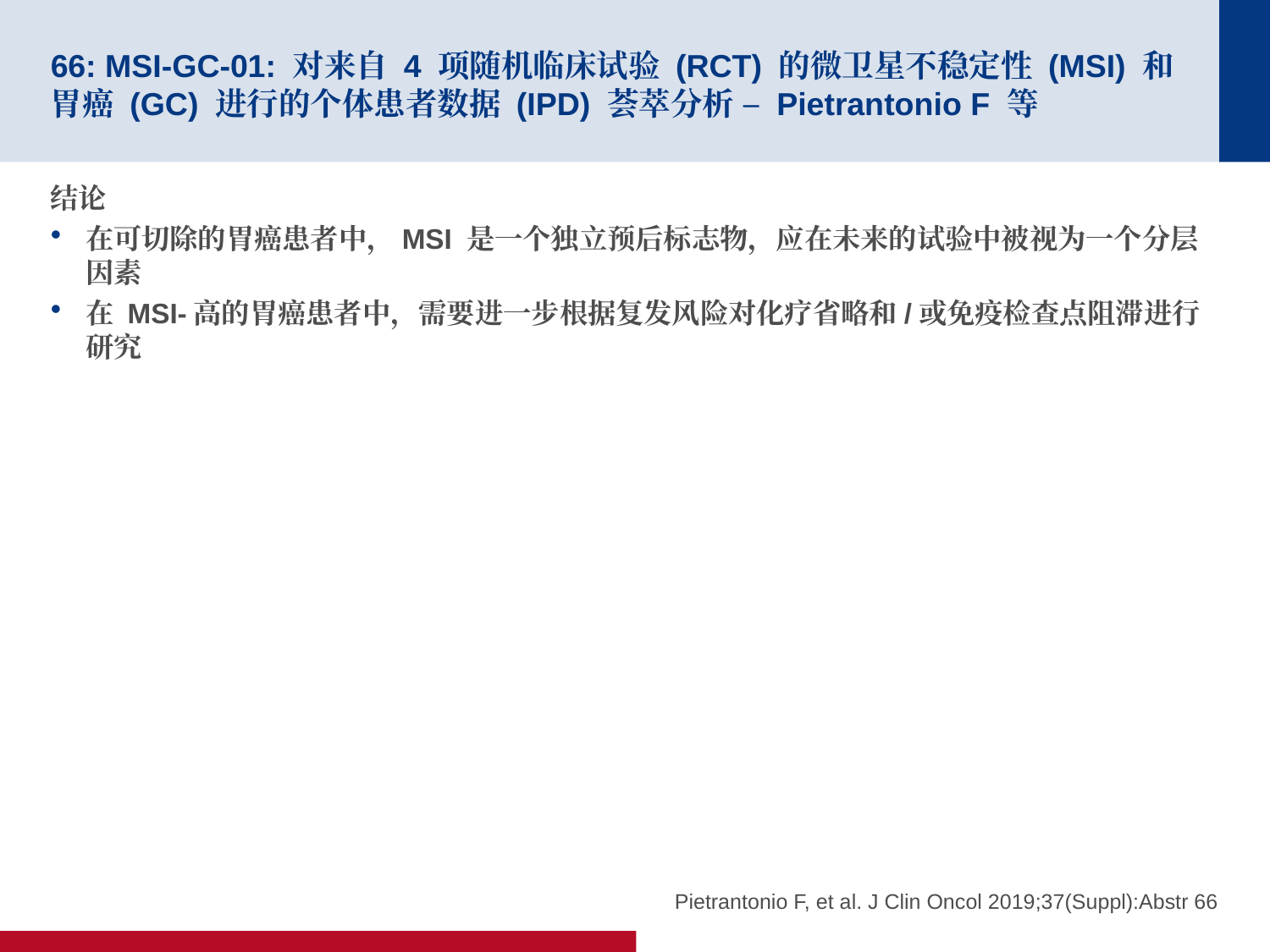

# 66: MSI-GC-01: 对来自 4 项随机临床试验 (RCT) 的微卫星不稳定性 (MSI) 和胃癌 (GC) 进行的个体患者数据 (IPD) 荟萃分析 – Pietrantonio F 等
结论
在可切除的胃癌患者中，MSI 是一个独立预后标志物，应在未来的试验中被视为一个分层因素
在 MSI-高的胃癌患者中，需要进一步根据复发风险对化疗省略和/或免疫检查点阻滞进行研究
Pietrantonio F, et al. J Clin Oncol 2019;37(Suppl):Abstr 66